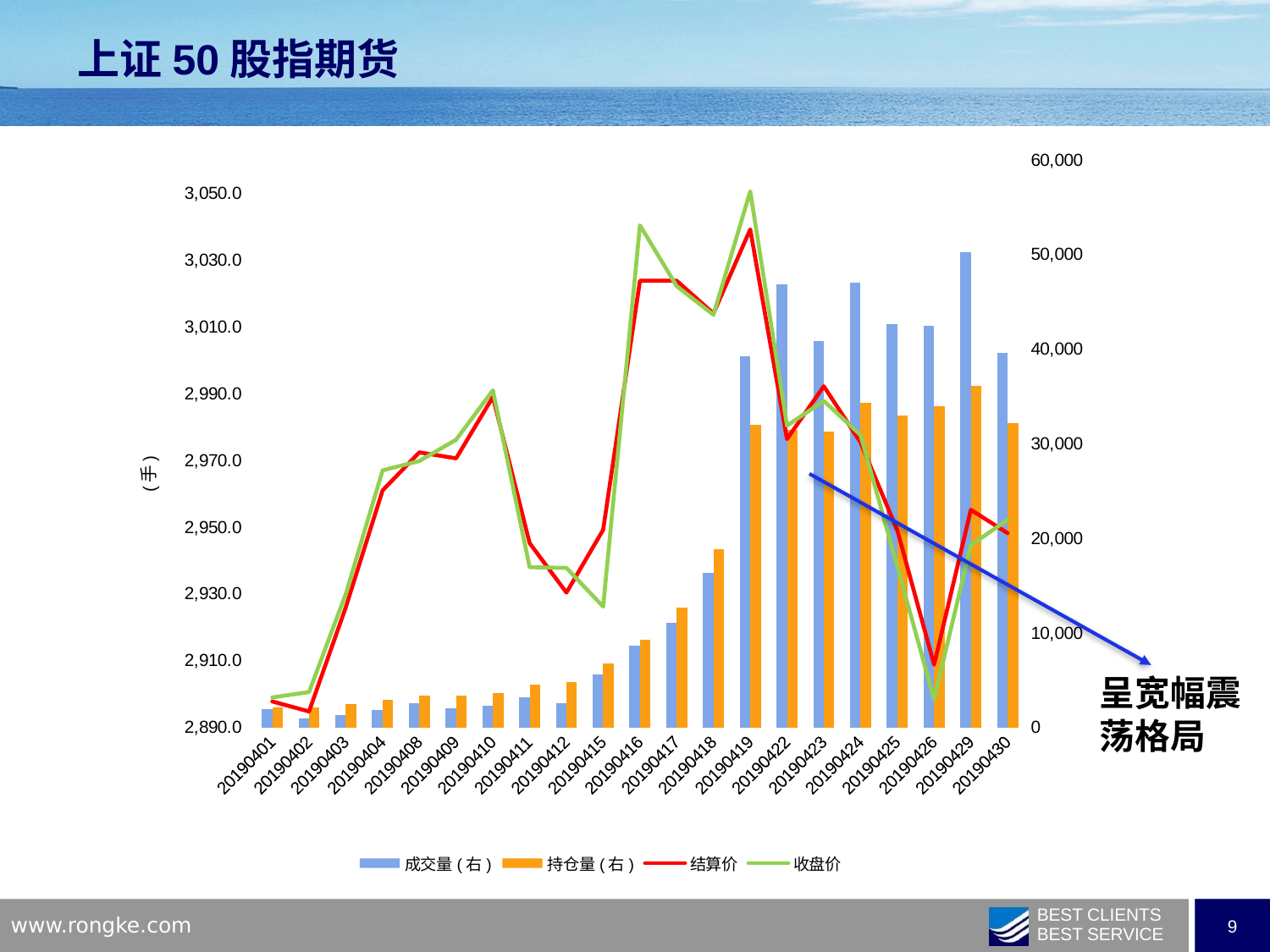

# 上证50股指期货

### Chart

| Category | 成交量(右) | 持仓量(右) | 结算价 | 收盘价 |
|---|---|---|---|---|
| 20190401 | 1902.0 | 2120.0 | 2897.8 | 2899.0 |
| 20190402 | 1002.0 | 2141.0 | 2894.8 | 2900.6 |
| 20190403 | 1346.0 | 2473.0 | 2926.0 | 2930.0 |
| 20190404 | 1857.0 | 2911.0 | 2961.0 | 2967.0 |
| 20190408 | 2550.0 | 3333.0 | 2972.4 | 2969.8 |
| 20190409 | 2021.0 | 3399.0 | 2970.6 | 2976.2 |
| 20190410 | 2303.0 | 3613.0 | 2989.0 | 2991.0 |
| 20190411 | 3206.0 | 4514.0 | 2945.2 | 2938.0 |
| 20190412 | 2537.0 | 4766.0 | 2930.4 | 2937.8 |
| 20190415 | 5612.0 | 6800.0 | 2949.2 | 2926.2 |
| 20190416 | 8659.0 | 9312.0 | 3023.8 | 3040.4 |
| 20190417 | 11106.0 | 12653.0 | 3023.8 | 3022.2 |
| 20190418 | 16316.0 | 18819.0 | 3014.0 | 3013.6 |
| 20190419 | 39233.0 | 32006.0 | 3039.2 | 3050.6 |
| 20190422 | 46831.0 | 31464.0 | 2976.4 | 2980.4 |
| 20190423 | 40891.0 | 31302.0 | 2992.2 | 2987.8 |
| 20190424 | 46992.0 | 34320.0 | 2975.4 | 2977.6 |
| 20190425 | 42655.0 | 32963.0 | 2949.0 | 2938.2 |
| 20190426 | 42437.0 | 33923.0 | 2908.8 | 2898.4 |
| 20190429 | 50277.0 | 36074.0 | 2955.2 | 2944.6 |
| 20190430 | 39607.0 | 32213.0 | 2948.2 | 2952.2 |
呈宽幅震荡格局